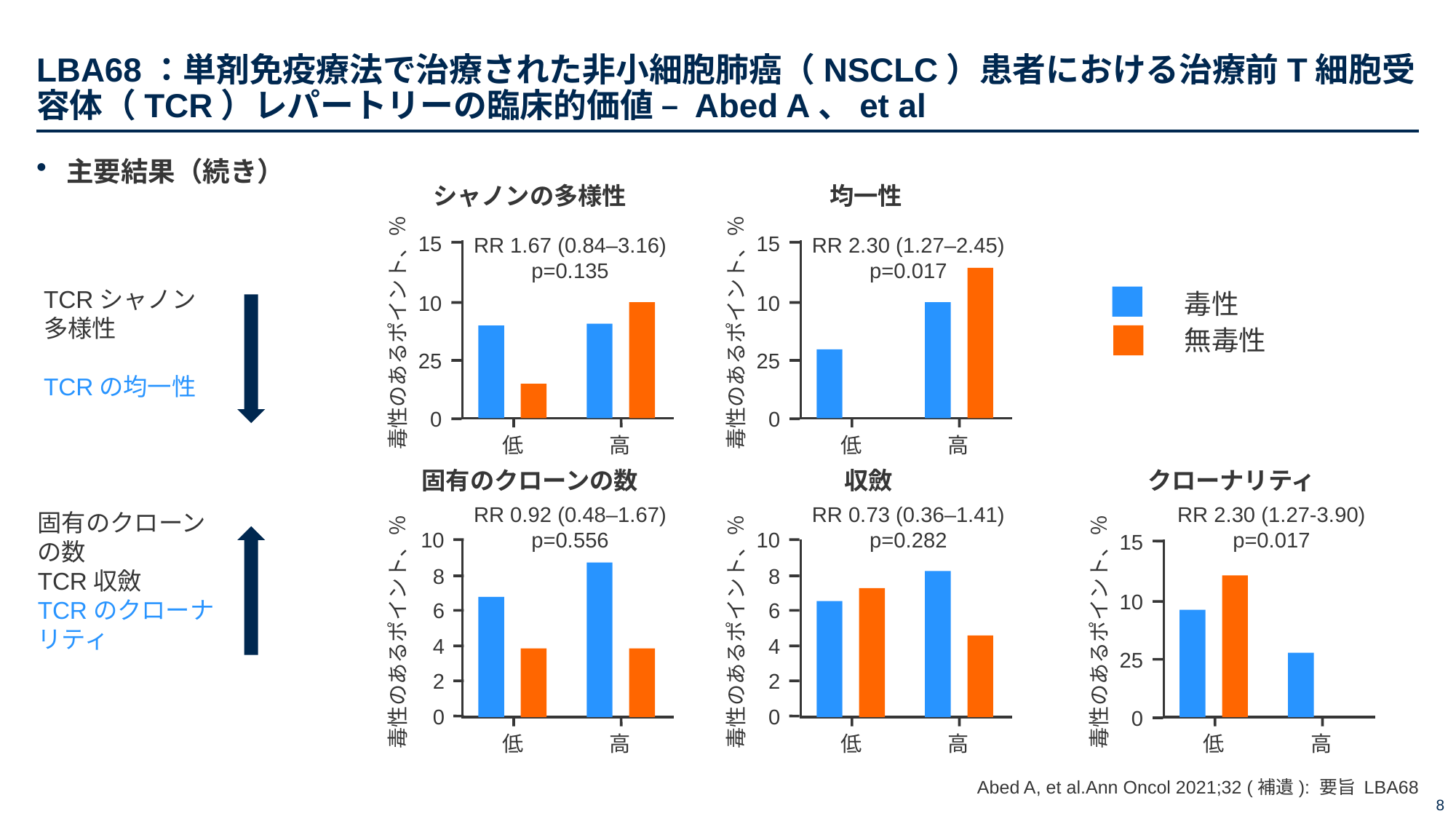

# LBA68：単剤免疫療法で治療された非小細胞肺癌（NSCLC）患者における治療前T細胞受容体（TCR）レパートリーの臨床的価値 – Abed A、et al
主要結果（続き）
シャノンの多様性
15

10

25

0

RR 1.67 (0.84–3.16)
p=0.135

毒性のあるポイント、％

低
高
均一性
15

10

25

0

RR 2.30 (1.27–2.45)
p=0.017

毒性のあるポイント、％

低
高
毒性
無毒性
TCRシャノン
多様性

TCRの均一性

固有のクローンの数
RR 0.92 (0.48–1.67)
p=0.556
10

8

6

4

2

0

毒性のあるポイント、％

低
高
収斂
RR 0.73 (0.36–1.41)
p=0.282
10

8

6

4

2

0

毒性のあるポイント、％

低
高
クローナリティ
RR 2.30 (1.27-3.90)
p=0.017
15

10

25

0

毒性のあるポイント、％

低
高
固有のクローンの数
TCR収斂
TCRのクローナリティ

Abed A, et al.Ann Oncol 2021;32 (補遺): 要旨 LBA68